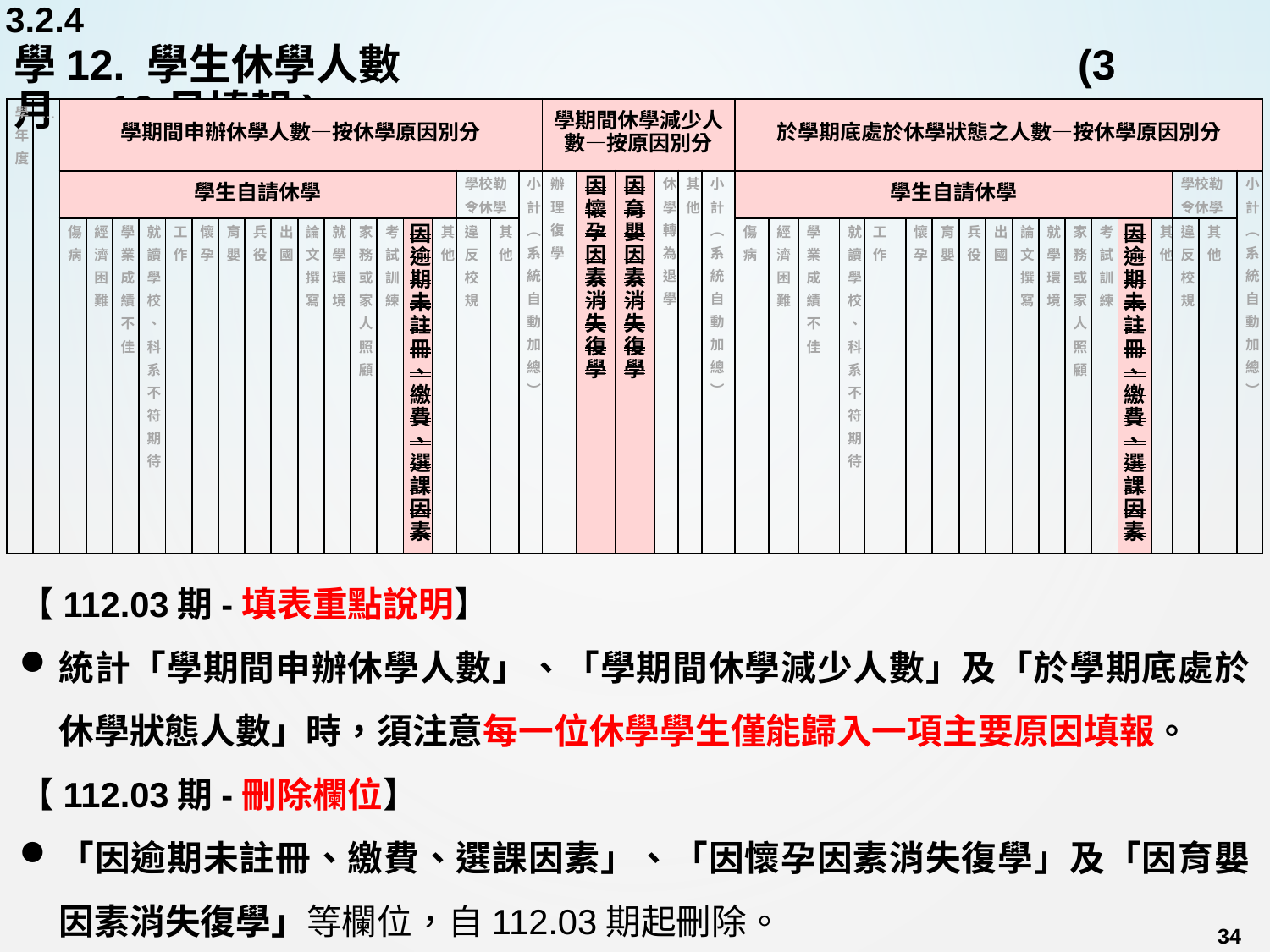

3.2.4
# 學12. 學生休學人數				   	    (3月、10月填報)
| 學年度 | … | 學期間申辦休學人數—按休學原因別分 |  |  |  |  |  |  |  |  |  |  |  |  |  |  |  |  |  | 學期間休學減少人數—按原因別分 |  |  |  |  |  | 於學期底處於休學狀態之人數—按休學原因別分 |  |  |  |  |  |  |  |  |  |  |  |  |  |  |  |  |  |
| --- | --- | --- | --- | --- | --- | --- | --- | --- | --- | --- | --- | --- | --- | --- | --- | --- | --- | --- | --- | --- | --- | --- | --- | --- | --- | --- | --- | --- | --- | --- | --- | --- | --- | --- | --- | --- | --- | --- | --- | --- | --- | --- | --- |
|  |  | 學生自請休學 |  |  |  |  |  |  |  |  |  |  |  |  |  |  | 學校勒令休學 |  | 小計 ︵ 系統自動加總︶ | 辦理復學 | 因懷孕因素消失復學 | 因育嬰因素消失復學 | 休學轉為退學 | 其他 | 小計 ︵ 系統自動加總︶ | 學生自請休學 |  |  |  |  |  |  |  |  |  |  |  |  |  |  | 學校勒令休學 |  | 小計 ︵ 系統自動加總︶ |
|  |  | 傷病 | 經濟困難 | 學業成績 不佳 | 就讀學校、科系不符期待 | 工作 | 懷孕 | 育嬰 | 兵役 | 出國 | 論文撰寫 | 就學環境 | 家務或家人照顧 | 考試訓練 | 因逾期未註冊、繳費、選課因素 | 其他 | 違反校規 | 其他 |  |  |  |  |  |  |  | 傷病 | 經濟困難 | 學業成績不佳 | 就讀學校、科系不符期待 | 工作 | 懷孕 | 育嬰 | 兵役 | 出國 | 論文撰寫 | 就學環境 | 家務或家人照顧 | 考試訓練 | 因逾期未註冊、繳費、選課因素 | 其他 | 違反校規 | 其他 |  |
【112.03期-填表重點說明】
統計「學期間申辦休學人數」、「學期間休學減少人數」及「於學期底處於休學狀態人數」時，須注意每一位休學學生僅能歸入一項主要原因填報。
【112.03期-刪除欄位】
「因逾期未註冊、繳費、選課因素」、「因懷孕因素消失復學」及「因育嬰因素消失復學」等欄位，自112.03期起刪除。